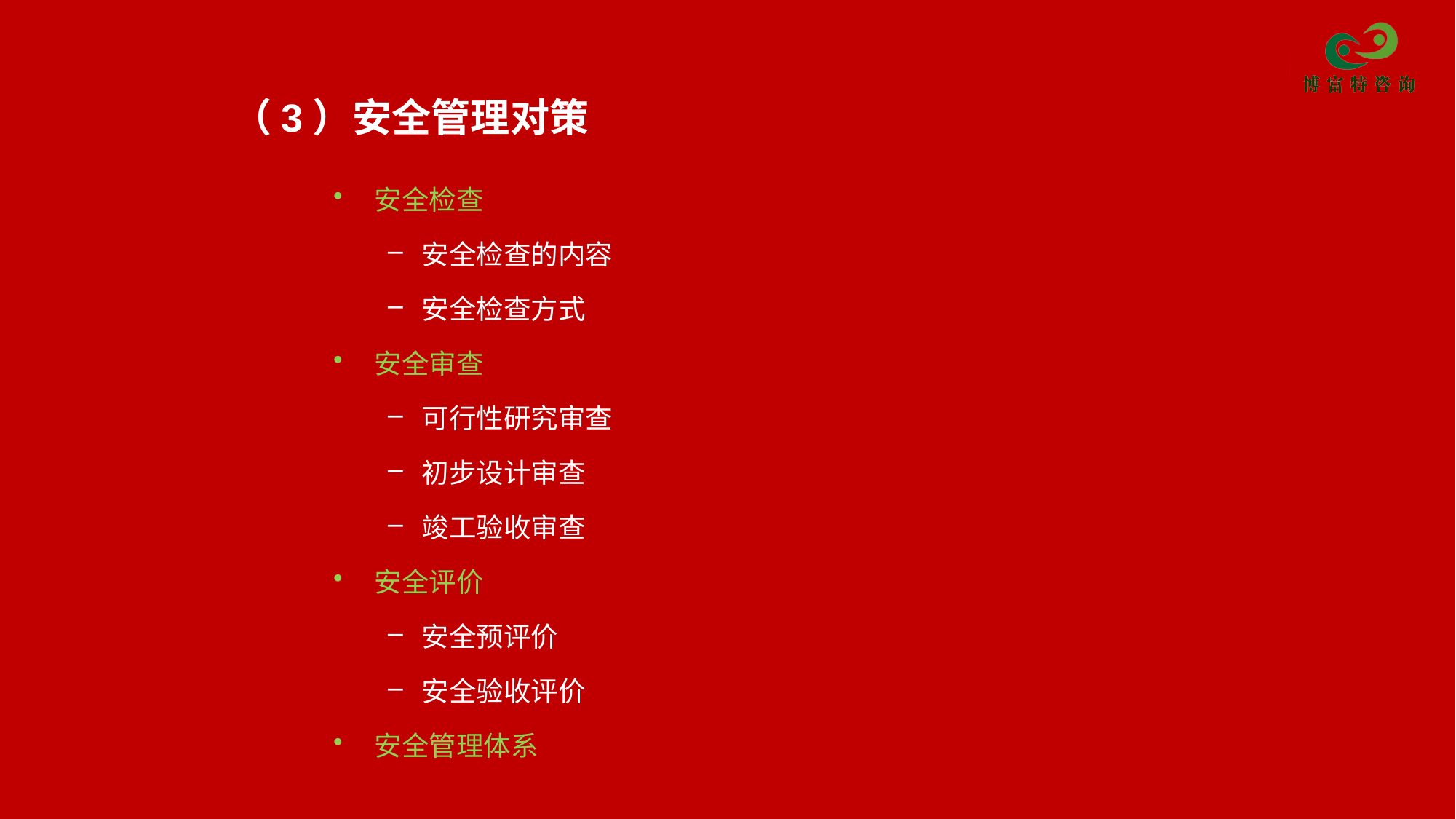

（3）安全管理对策
安全检查
安全检查的内容
安全检查方式
安全审查
可行性研究审查
初步设计审查
竣工验收审查
安全评价
安全预评价
安全验收评价
安全管理体系